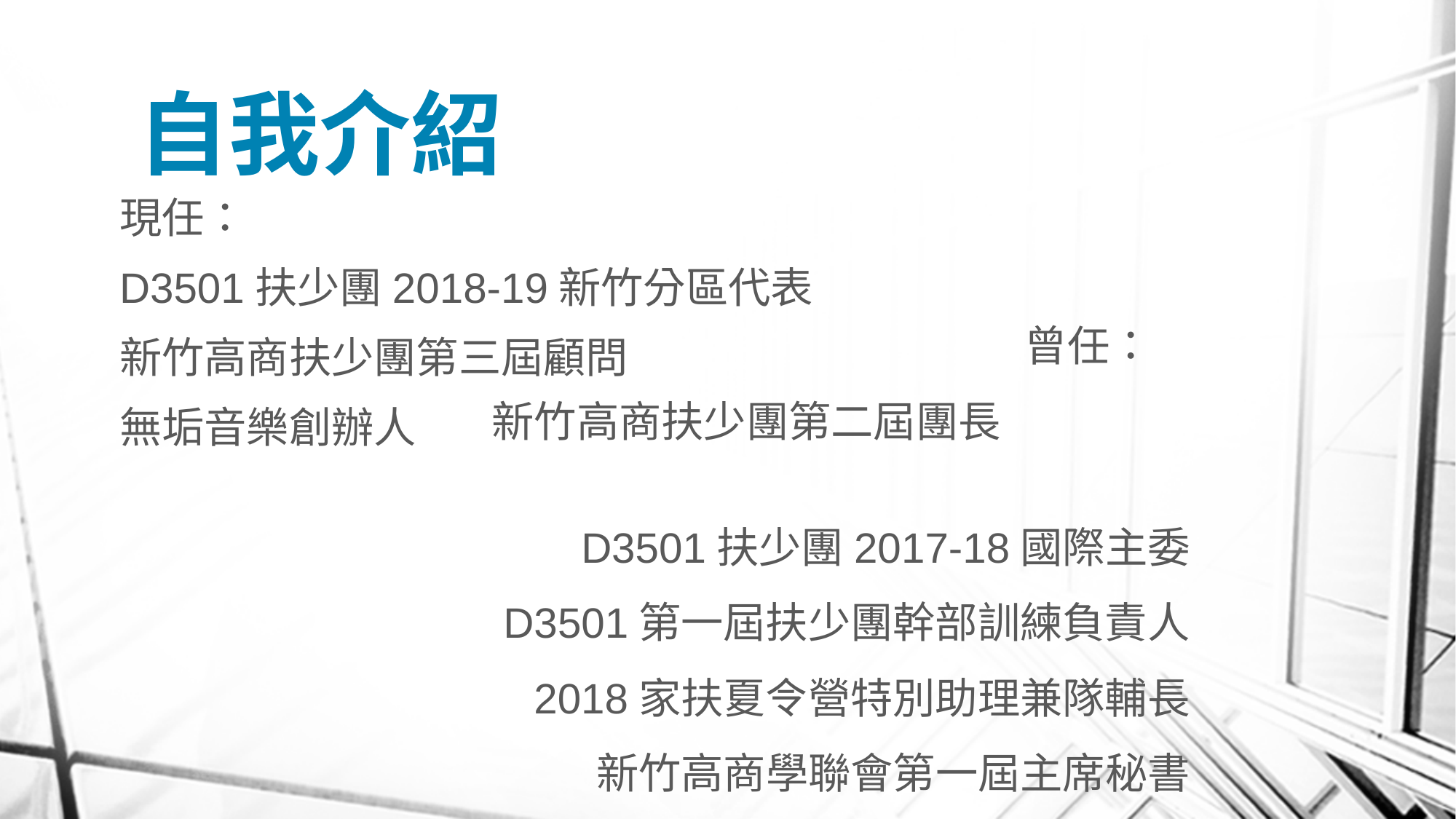

# 自我介紹
現任：
D3501扶少團2018-19新竹分區代表
新竹高商扶少團第三屆顧問
無垢音樂創辦人

曾任：
新竹高商扶少團第二屆團長
D3501扶少團2017-18國際主委
D3501第一屆扶少團幹部訓練負責人
2018家扶夏令營特別助理兼隊輔長
新竹高商學聯會第一屆主席秘書
第三號奇蹟工作室執行長